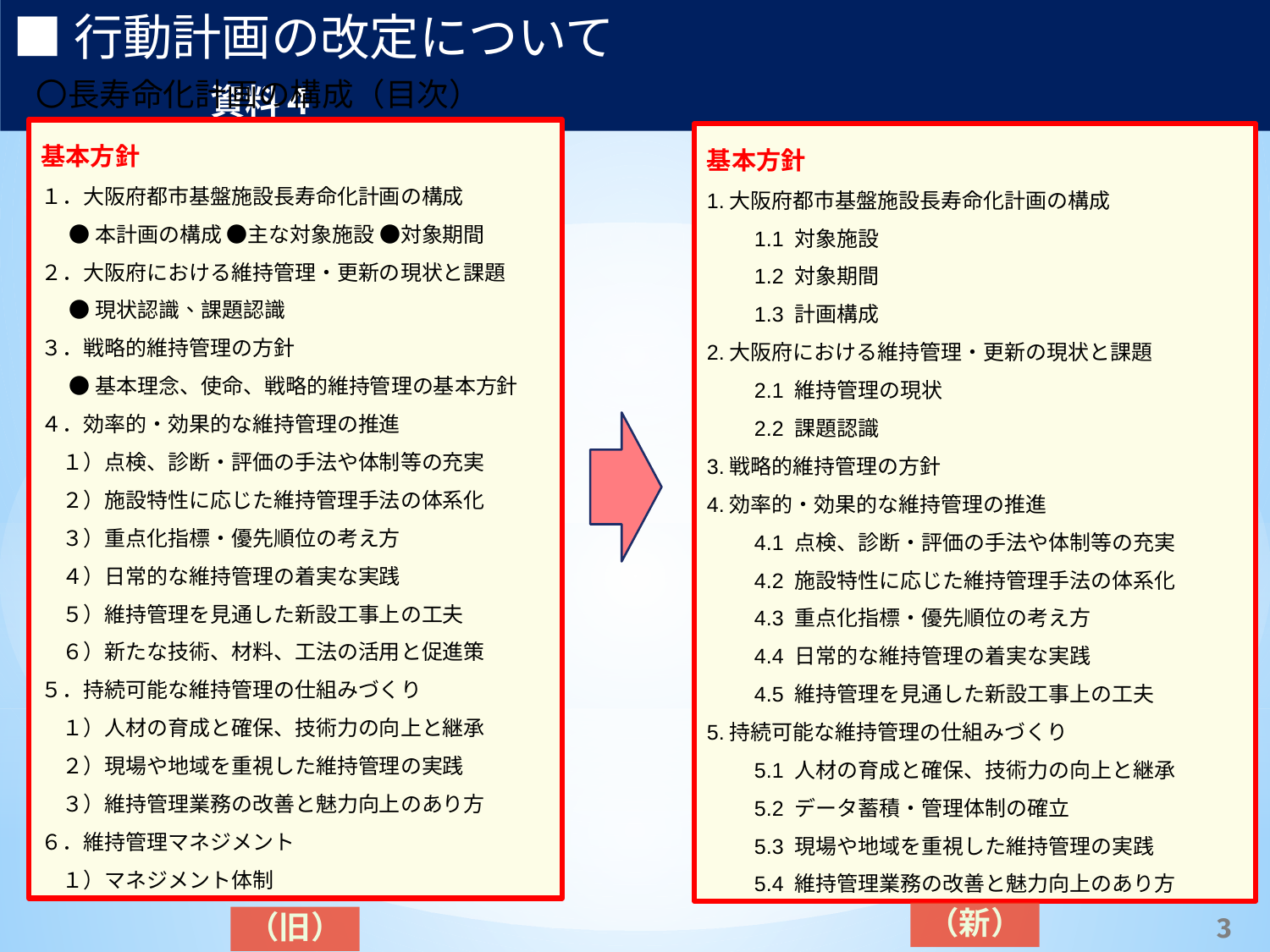

■行動計画の改定について　　　　　　　　　　　　　　　　　資料４
〇長寿命化計画の構成（目次）
基本方針
１．大阪府都市基盤施設長寿命化計画の構成
      ●本計画の構成 ●主な対象施設 ●対象期間
２．大阪府における維持管理・更新の現状と課題
      ●現状認識、課題認識
３．戦略的維持管理の方針
      ●基本理念、使命、戦略的維持管理の基本方針
４．効率的・効果的な維持管理の推進
　１）点検、診断・評価の手法や体制等の充実
　２）施設特性に応じた維持管理手法の体系化
　３）重点化指標・優先順位の考え方
　４）日常的な維持管理の着実な実践
　５）維持管理を見通した新設工事上の工夫
　６）新たな技術、材料、工法の活用と促進策
５．持続可能な維持管理の仕組みづくり
　１）人材の育成と確保、技術力の向上と継承
　２）現場や地域を重視した維持管理の実践
　３）維持管理業務の改善と魅力向上のあり方
６．維持管理マネジメント
　１）マネジメント体制
基本方針
1.大阪府都市基盤施設長寿命化計画の構成
　　1.1 対象施設
　　1.2 対象期間
　　1.3 計画構成
2.大阪府における維持管理・更新の現状と課題
　　2.1 維持管理の現状
　　2.2 課題認識
3.戦略的維持管理の方針
4.効率的・効果的な維持管理の推進
　　4.1 点検、診断・評価の手法や体制等の充実
　　4.2 施設特性に応じた維持管理手法の体系化
　　4.3 重点化指標・優先順位の考え方
　　4.4 日常的な維持管理の着実な実践
　　4.5 維持管理を見通した新設工事上の工夫
5.持続可能な維持管理の仕組みづくり
　　5.1 人材の育成と確保、技術力の向上と継承
　　5.2 データ蓄積・管理体制の確立
　　5.3 現場や地域を重視した維持管理の実践
　　5.4 維持管理業務の改善と魅力向上のあり方

3
（新）
（旧）